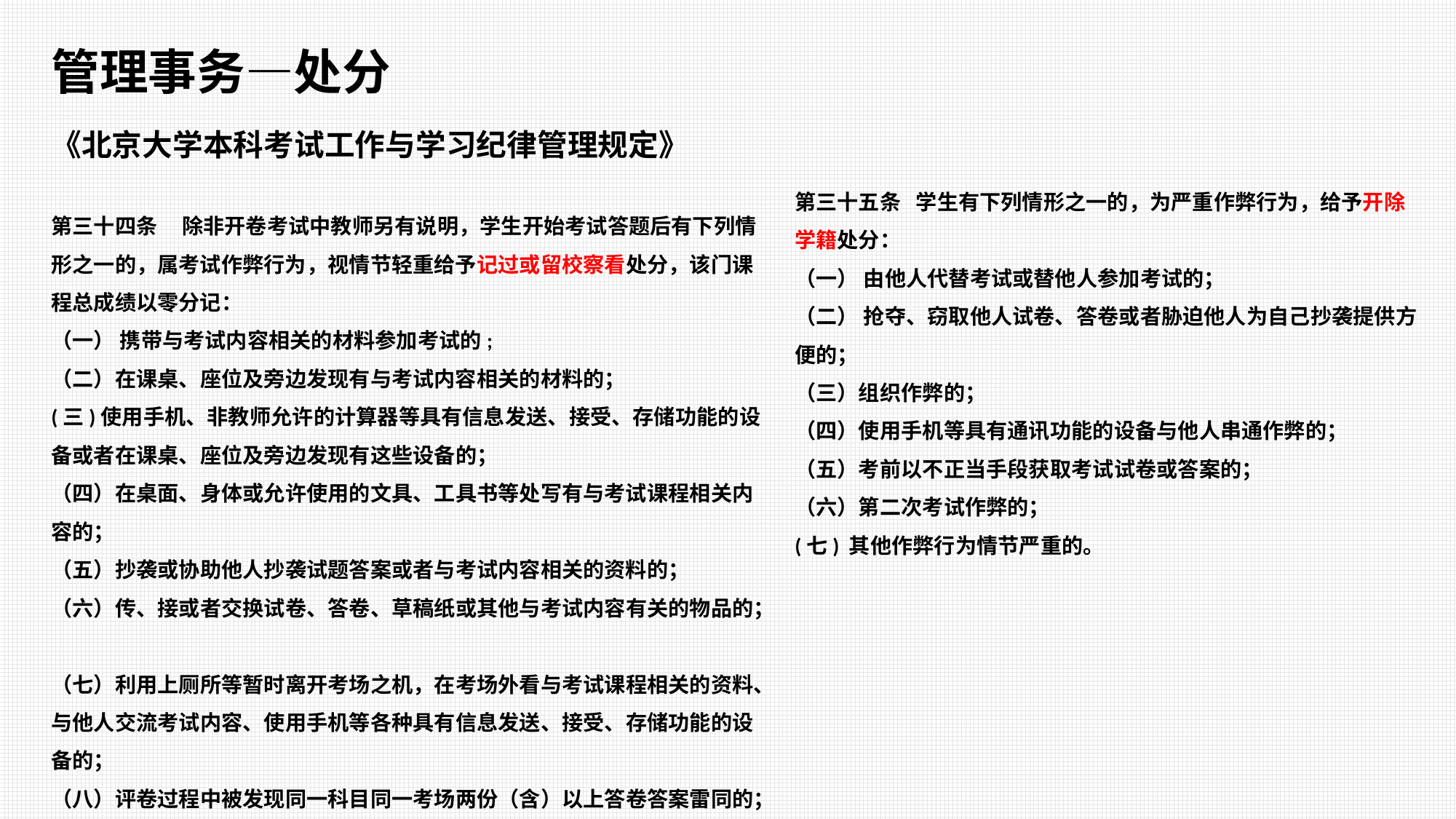

管理事务—处分
《北京大学本科考试工作与学习纪律管理规定》

第三十四条     除非开卷考试中教师另有说明，学生开始考试答题后有下列情形之一的，属考试作弊行为，视情节轻重给予记过或留校察看处分，该门课程总成绩以零分记：
（一） 携带与考试内容相关的材料参加考试的;
（二）在课桌、座位及旁边发现有与考试内容相关的材料的；
(三)使用手机、非教师允许的计算器等具有信息发送、接受、存储功能的设备或者在课桌、座位及旁边发现有这些设备的；
（四）在桌面、身体或允许使用的文具、工具书等处写有与考试课程相关内容的；
（五）抄袭或协助他人抄袭试题答案或者与考试内容相关的资料的；
（六）传、接或者交换试卷、答卷、草稿纸或其他与考试内容有关的物品的；
（七）利用上厕所等暂时离开考场之机，在考场外看与考试课程相关的资料、与他人交流考试内容、使用手机等各种具有信息发送、接受、存储功能的设备的；
（八）评卷过程中被发现同一科目同一考场两份（含）以上答卷答案雷同的；
（九）其他作弊行为。

第三十五条   学生有下列情形之一的，为严重作弊行为，给予开除学籍处分：
（一） 由他人代替考试或替他人参加考试的；
（二） 抢夺、窃取他人试卷、答卷或者胁迫他人为自己抄袭提供方便的；
（三）组织作弊的；
（四）使用手机等具有通讯功能的设备与他人串通作弊的；
（五）考前以不正当手段获取考试试卷或答案的；
（六）第二次考试作弊的；
(七) 其他作弊行为情节严重的。